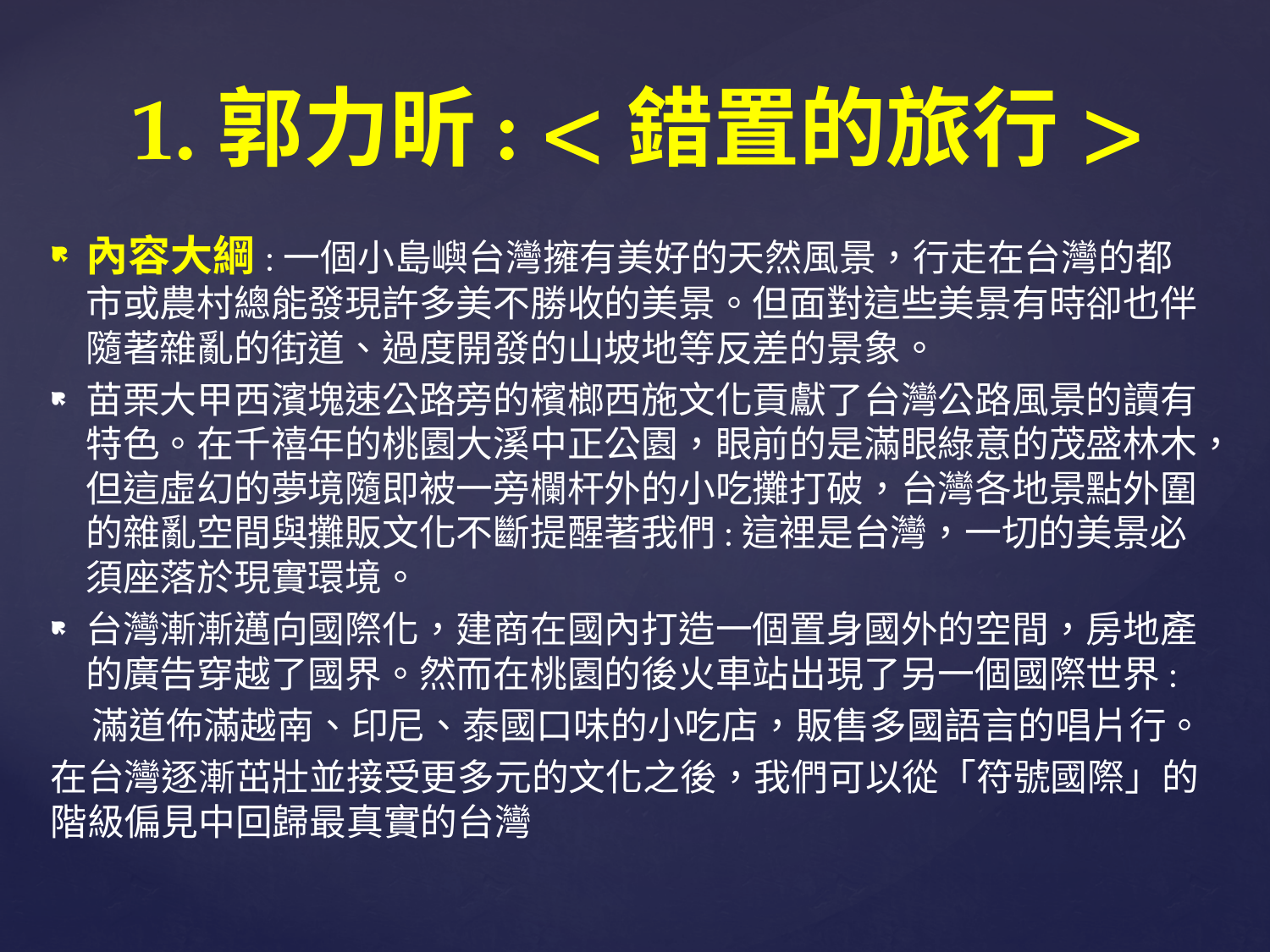

# 1.郭力昕: <錯置的旅行>
內容大綱:一個小島嶼台灣擁有美好的天然風景，行走在台灣的都市或農村總能發現許多美不勝收的美景。但面對這些美景有時卻也伴隨著雜亂的街道、過度開發的山坡地等反差的景象。
苗栗大甲西濱塊速公路旁的檳榔西施文化貢獻了台灣公路風景的讀有特色。在千禧年的桃園大溪中正公園，眼前的是滿眼綠意的茂盛林木，但這虛幻的夢境隨即被一旁欄杆外的小吃攤打破，台灣各地景點外圍的雜亂空間與攤販文化不斷提醒著我們:這裡是台灣，一切的美景必須座落於現實環境。
台灣漸漸邁向國際化，建商在國內打造一個置身國外的空間，房地產的廣告穿越了國界。然而在桃園的後火車站出現了另一個國際世界:
    滿道佈滿越南、印尼、泰國口味的小吃店，販售多國語言的唱片行。
在台灣逐漸茁壯並接受更多元的文化之後，我們可以從「符號國際」的階級偏見中回歸最真實的台灣